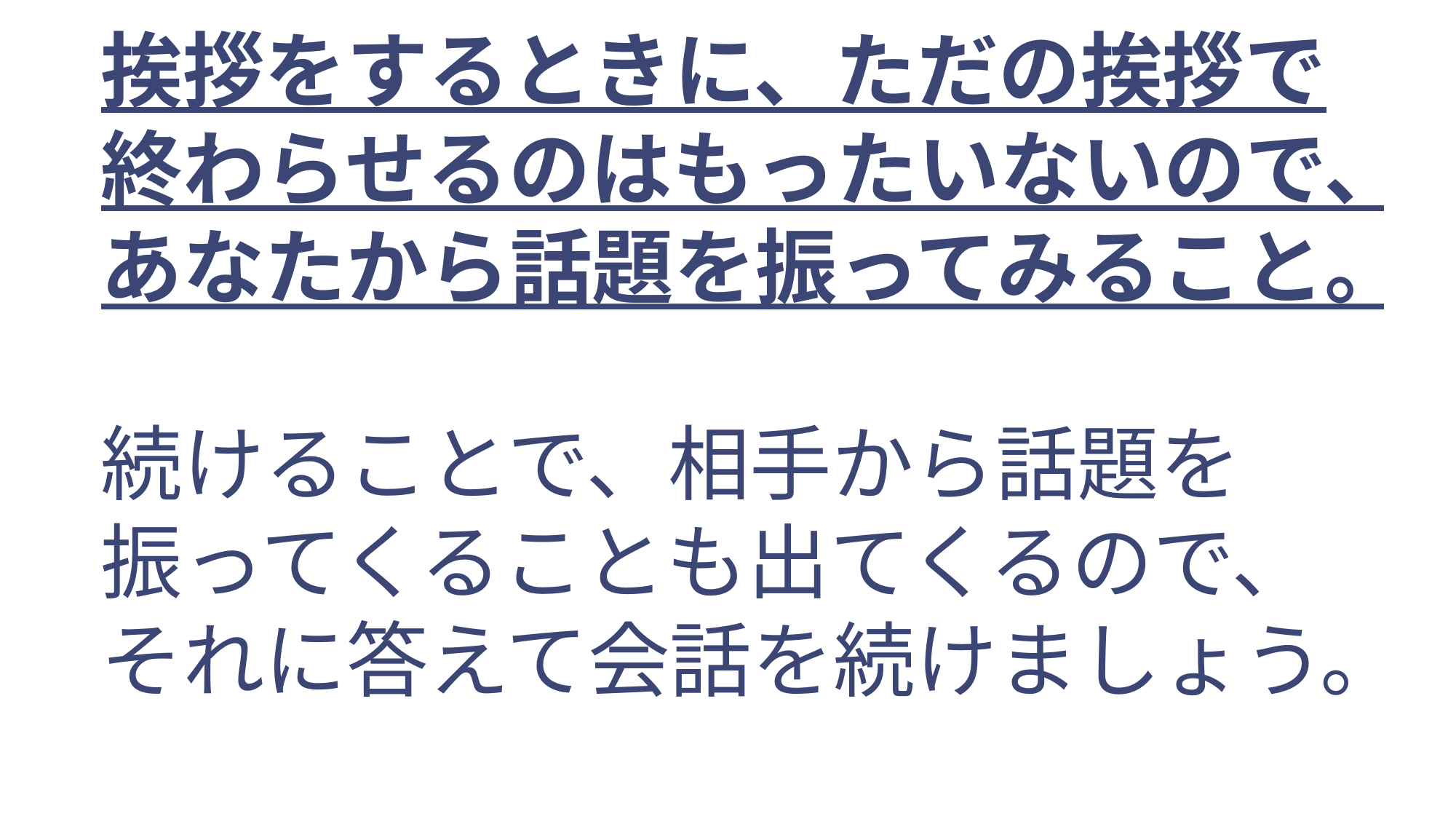

挨拶をするときに、ただの挨拶で終わらせるのはもったいないので、あなたから話題を振ってみること。

続けることで、相手から話題を振ってくることも出てくるので、それに答えて会話を続けましょう。